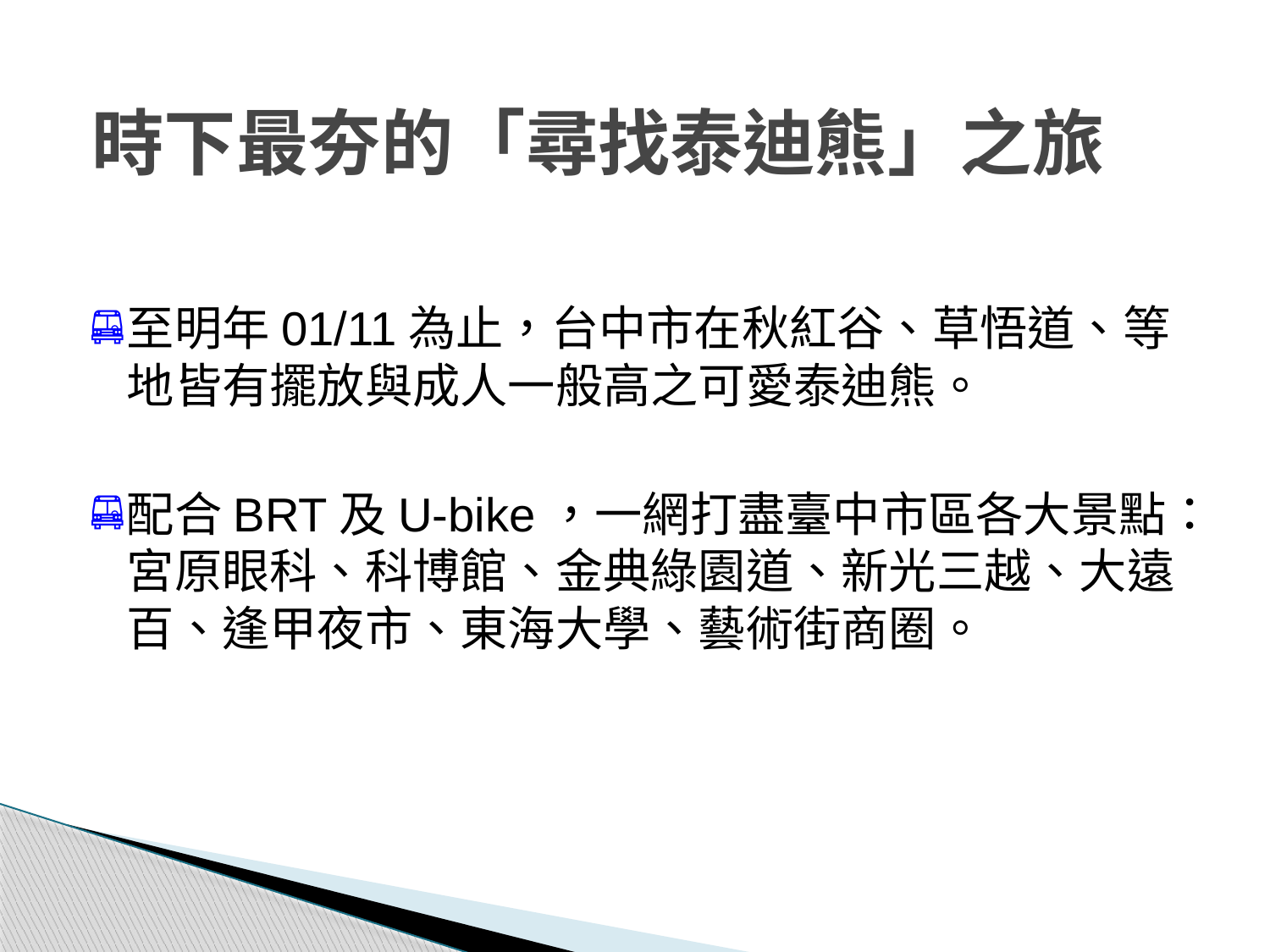

時下最夯的「尋找泰迪熊」之旅
至明年01/11為止，台中市在秋紅谷、草悟道、等地皆有擺放與成人一般高之可愛泰迪熊。

配合BRT及U-bike，一網打盡臺中市區各大景點：宮原眼科、科博館、金典綠園道、新光三越、大遠百、逢甲夜市、東海大學、藝術街商圈。